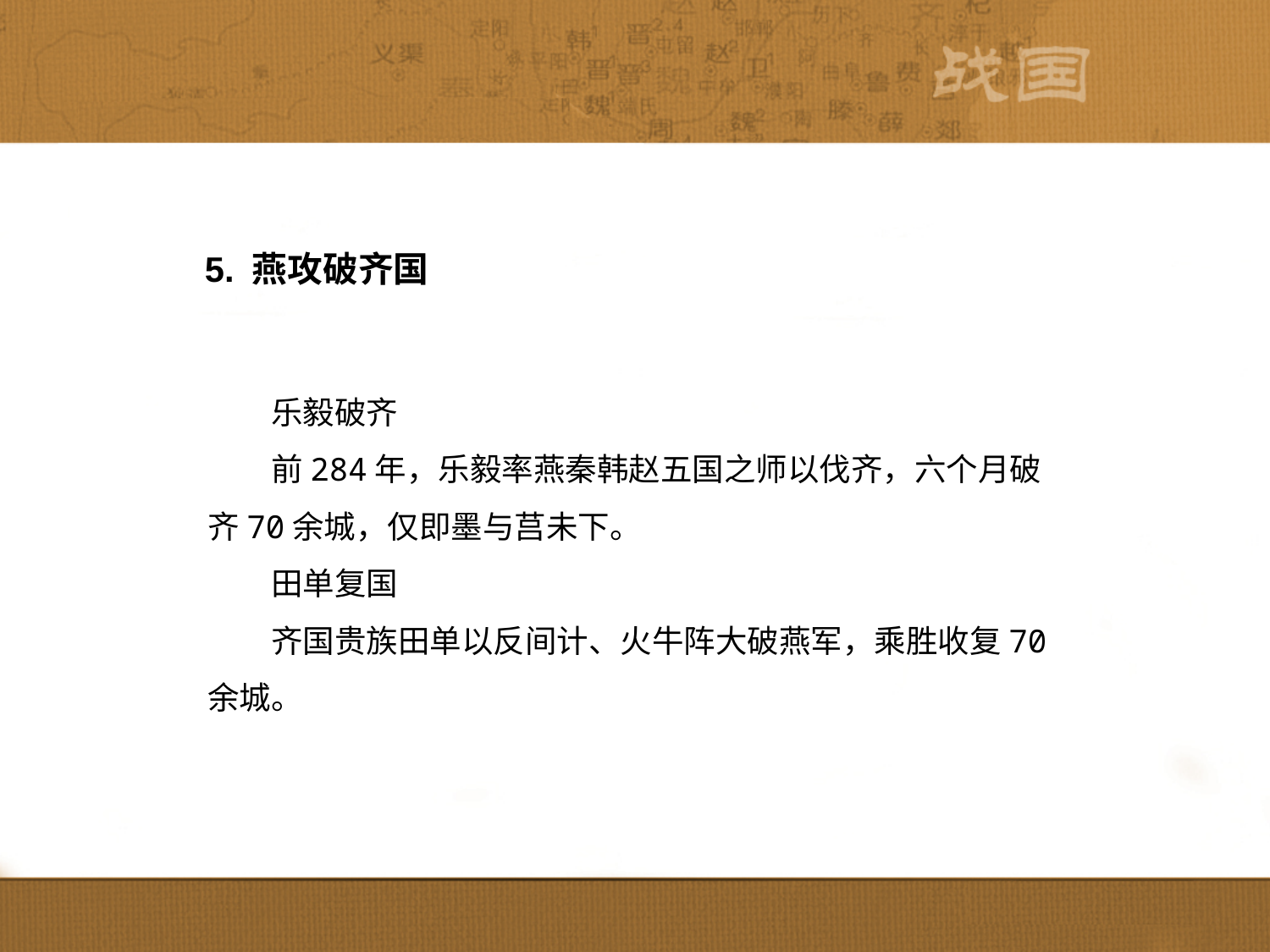

5. 燕攻破齐国
　　乐毅破齐
　　前284年，乐毅率燕秦韩赵五国之师以伐齐，六个月破齐70余城，仅即墨与莒未下。
　　田单复国
　　齐国贵族田单以反间计、火牛阵大破燕军，乘胜收复70余城。